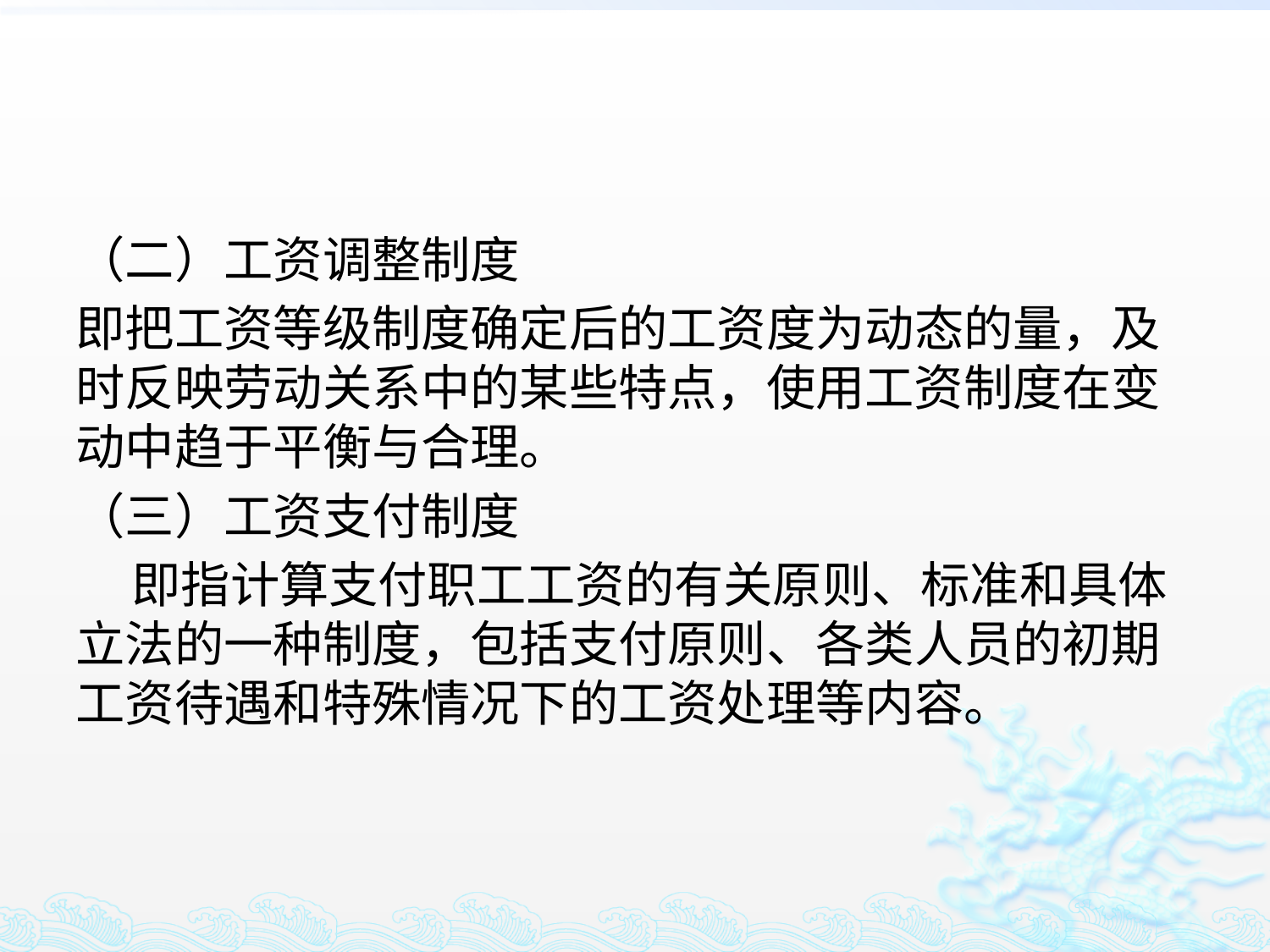

#
（二）工资调整制度
即把工资等级制度确定后的工资度为动态的量，及时反映劳动关系中的某些特点，使用工资制度在变动中趋于平衡与合理。
（三）工资支付制度
    即指计算支付职工工资的有关原则、标准和具体立法的一种制度，包括支付原则、各类人员的初期工资待遇和特殊情况下的工资处理等内容。